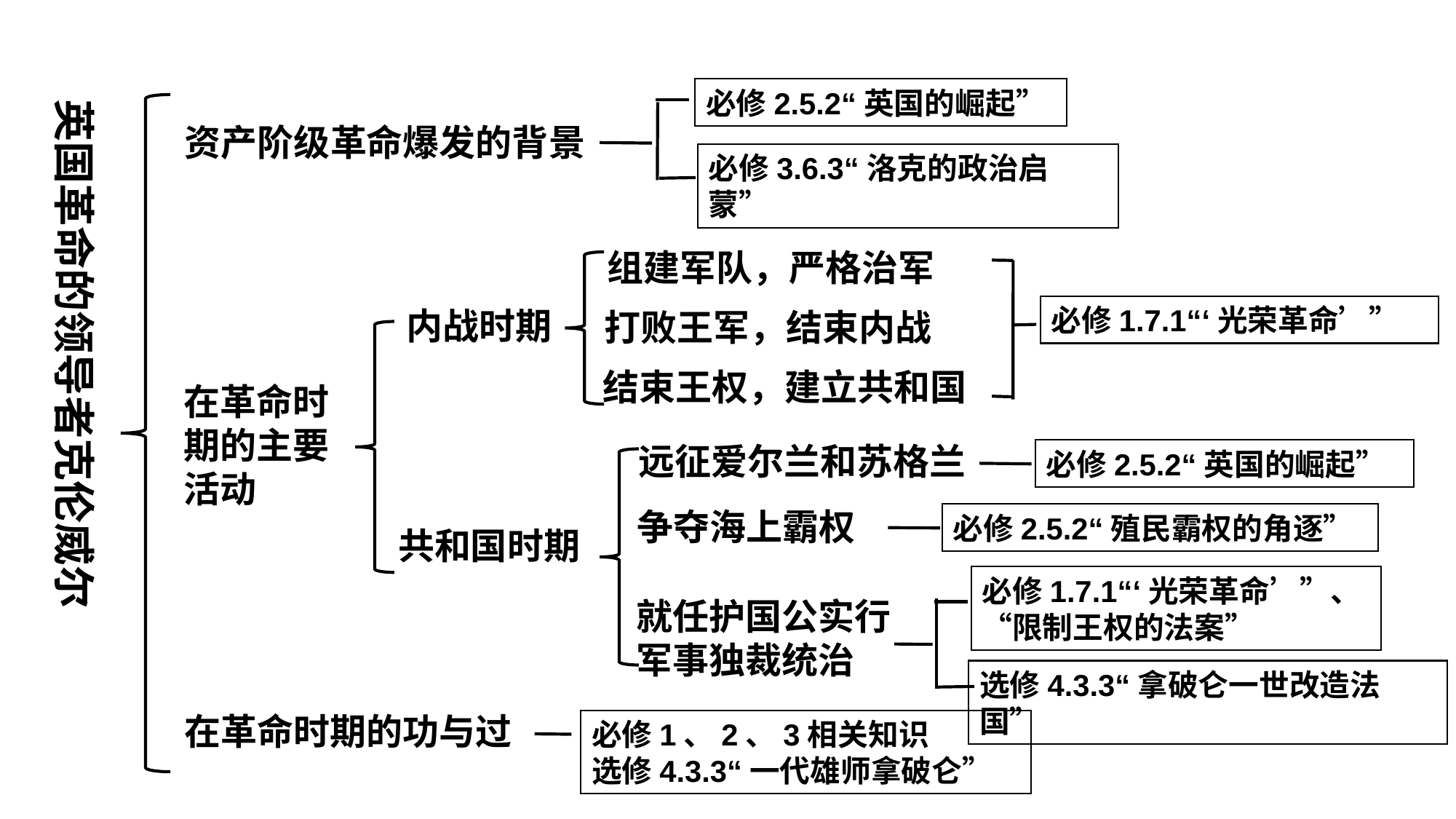

必修2.5.2“英国的崛起”
必修3.6.3“洛克的政治启蒙”
英国革命的领导者克伦威尔

资产阶级革命爆发的背景
组建军队，严格治军
打败王军，结束内战
结束王权，建立共和国

内战时期
必修1.7.1“‘光荣革命’”

在革命时期的主要活动
远征爱尔兰和苏格兰
争夺海上霸权
就任护国公实行军事独裁统治
必修2.5.2“英国的崛起”
必修2.5.2“殖民霸权的角逐”
必修1.7.1“‘光荣革命’”、“限制王权的法案”
选修4.3.3“拿破仑一世改造法国”

共和国时期
在革命时期的功与过
必修1、2、3相关知识
选修4.3.3“一代雄师拿破仑”